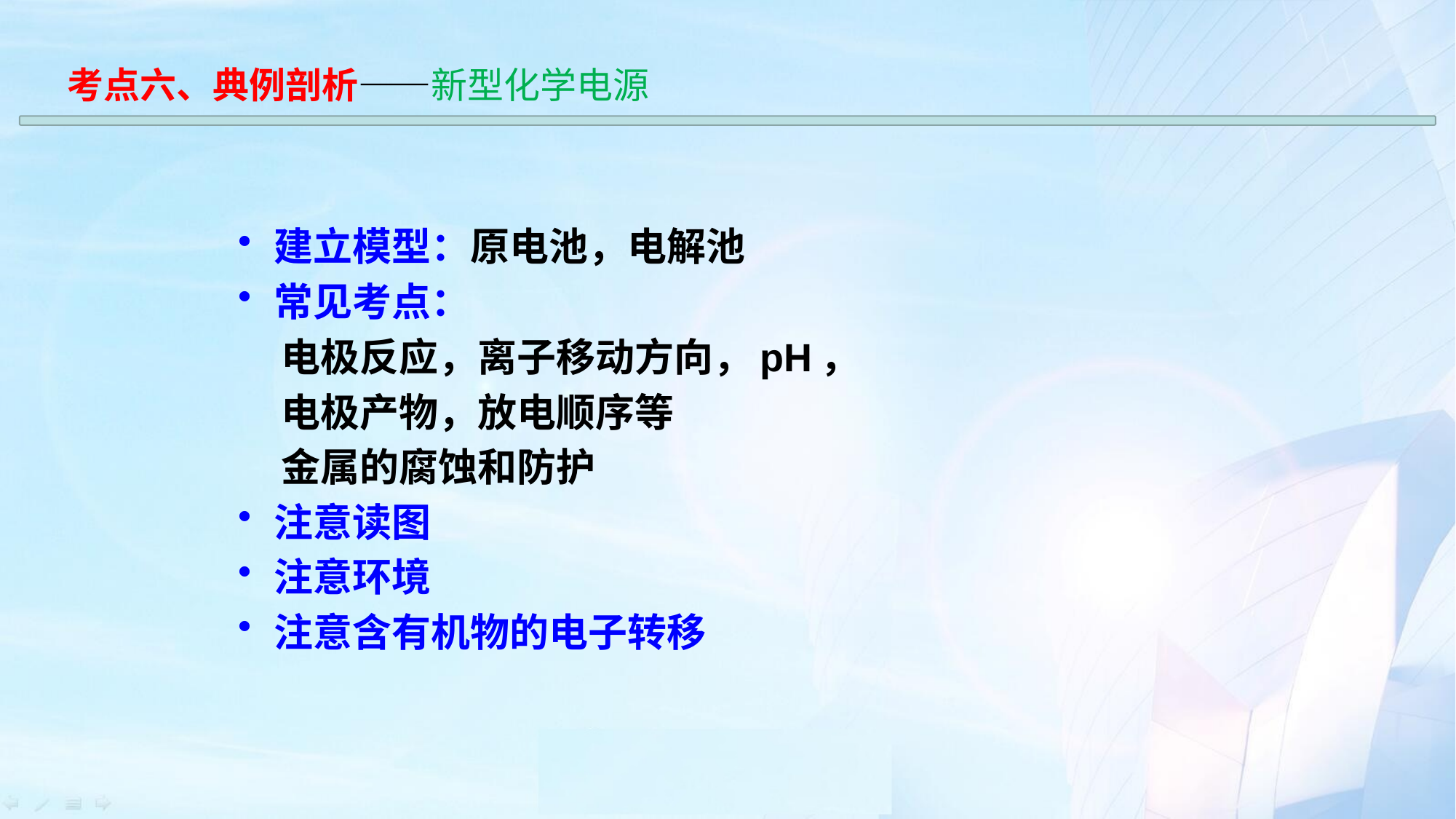

考点六、典例剖析——新型化学电源

建立模型：原电池，电解池
常见考点：
    电极反应，离子移动方向，pH，
    电极产物，放电顺序等
    金属的腐蚀和防护
注意读图
注意环境
注意含有机物的电子转移